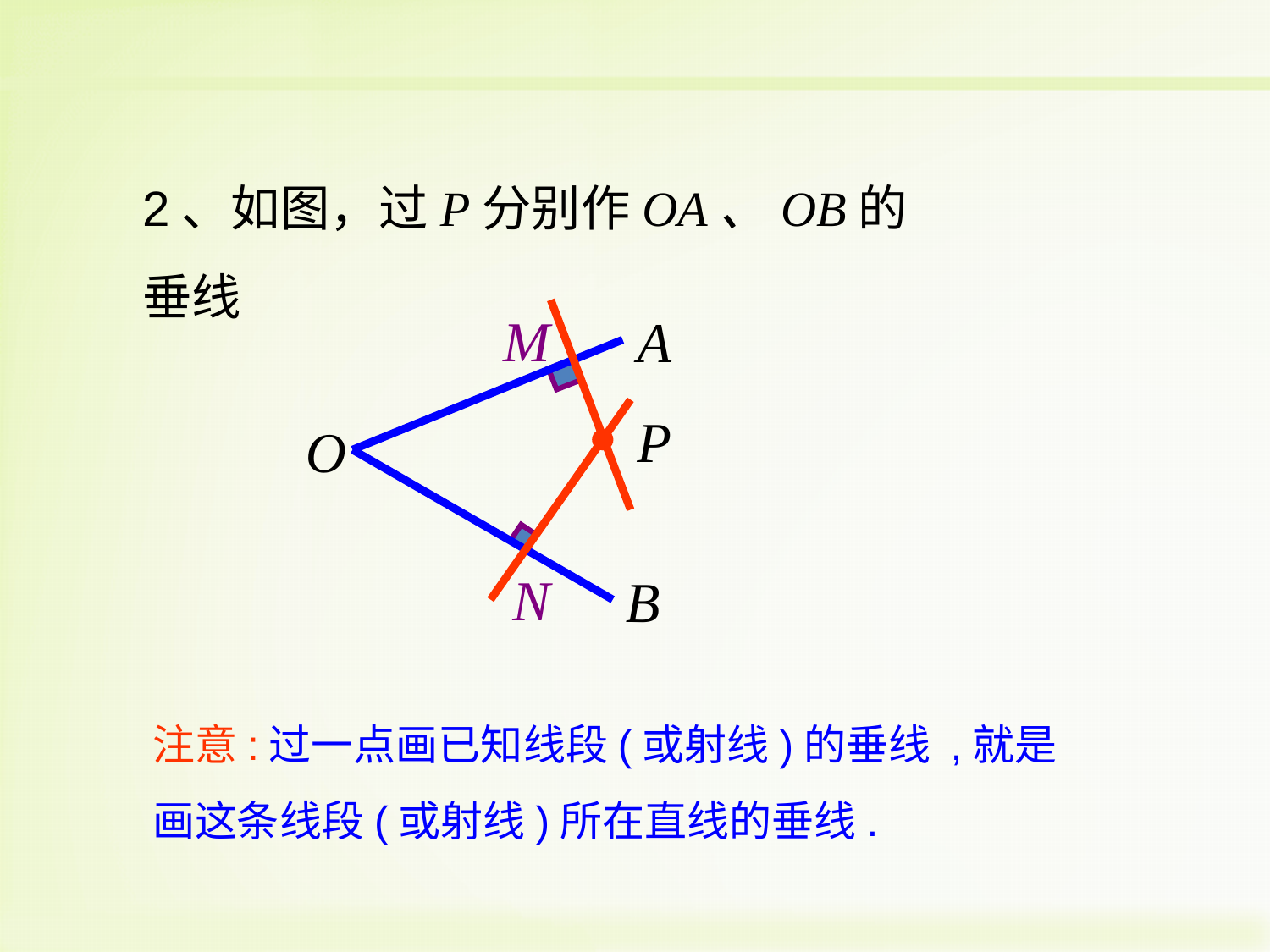

2、如图，过P分别作OA、OB的垂线
M
A

P
O

B

N
注意:过一点画已知线段(或射线)的垂线 ,就是画这条线段(或射线)所在直线的垂线.